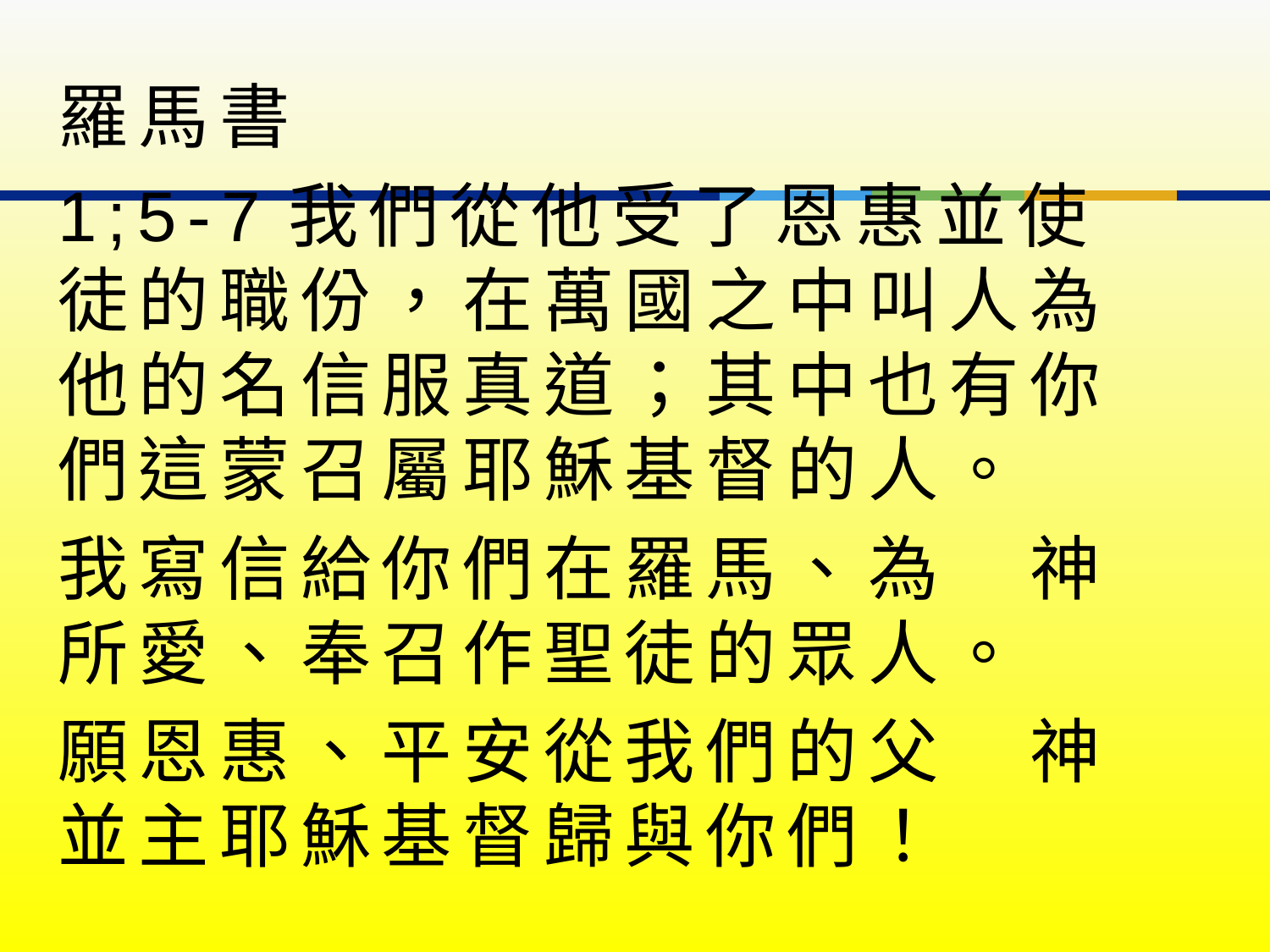

羅馬書
1;5-7我們從他受了恩惠並使徒的職份，在萬國之中叫人為他的名信服真道；其中也有你們這蒙召屬耶穌基督的人。
我寫信給你們在羅馬、為　神所愛、奉召作聖徒的眾人。
願恩惠、平安從我們的父　神並主耶穌基督歸與你們！